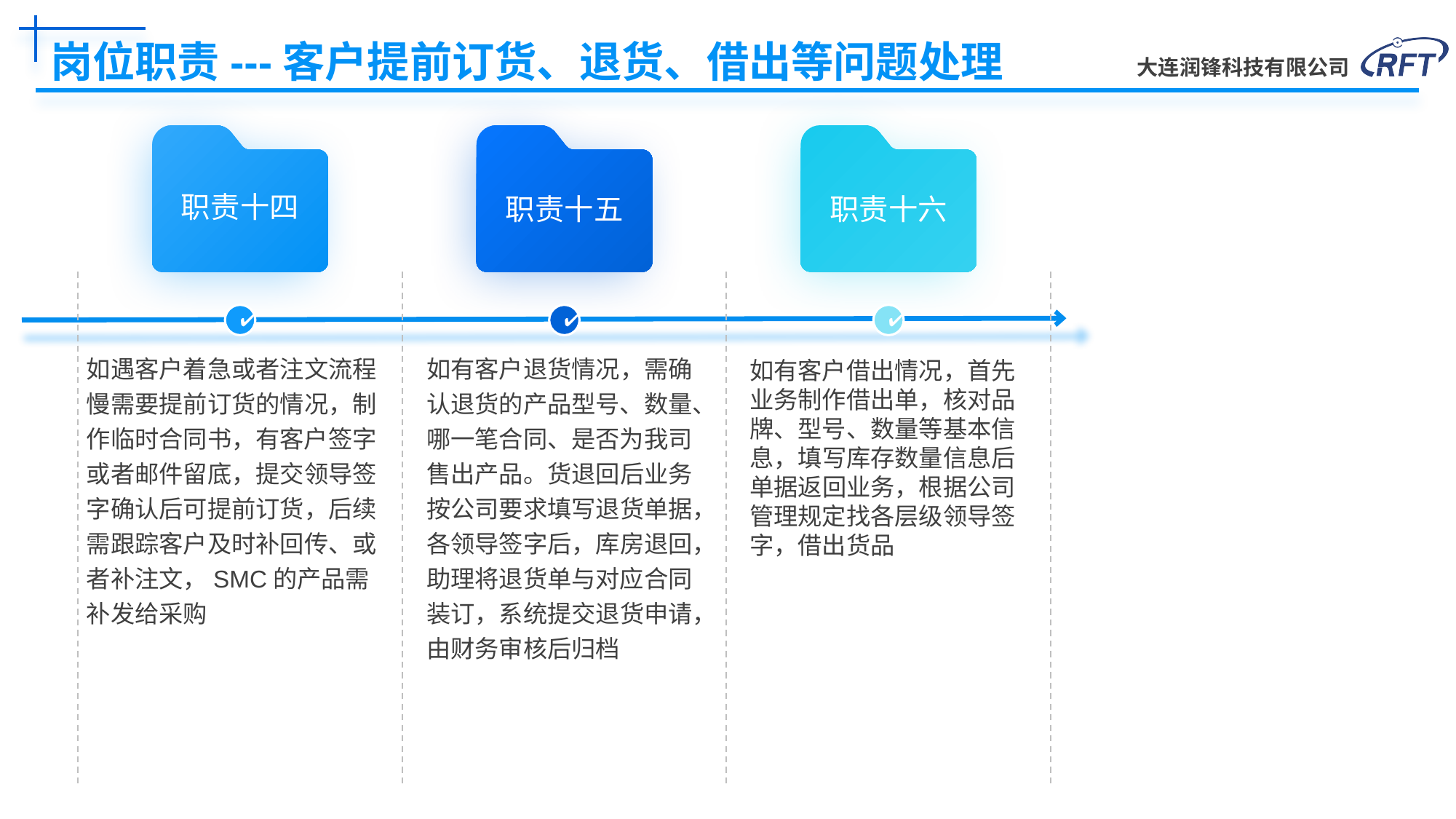

# 岗位职责---客户提前订货、退货、借出等问题处理
职责十四
职责十五
职责十六
✔
✔
✔
如遇客户着急或者注文流程慢需要提前订货的情况，制作临时合同书，有客户签字或者邮件留底，提交领导签字确认后可提前订货，后续需跟踪客户及时补回传、或者补注文，SMC的产品需补发给采购
如有客户退货情况，需确认退货的产品型号、数量、哪一笔合同、是否为我司售出产品。货退回后业务按公司要求填写退货单据，各领导签字后，库房退回，助理将退货单与对应合同装订，系统提交退货申请，由财务审核后归档
如有客户借出情况，首先业务制作借出单，核对品牌、型号、数量等基本信息，填写库存数量信息后单据返回业务，根据公司管理规定找各层级领导签字，借出货品